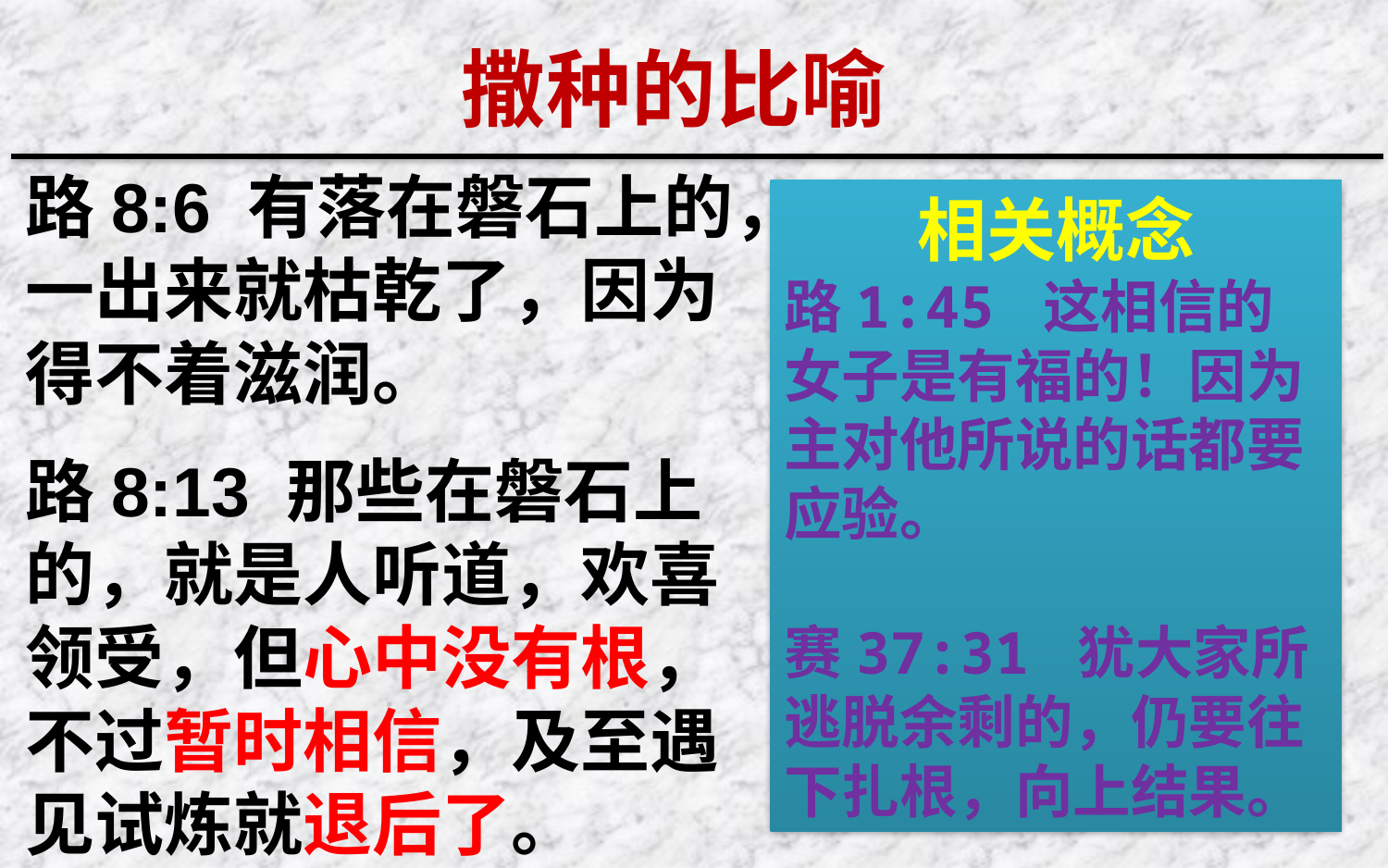

撒种的比喻
路8:6 有落在磐石上的，一出来就枯乾了，因为得不着滋润。
路8:13 那些在磐石上的，就是人听道，欢喜领受，但心中没有根，不过暂时相信，及至遇见试炼就退后了。
相关概念
路1:45 这相信的女子是有福的！因为主对他所说的话都要应验。

赛37:31 犹大家所逃脱余剩的，仍要往下扎根，向上结果。